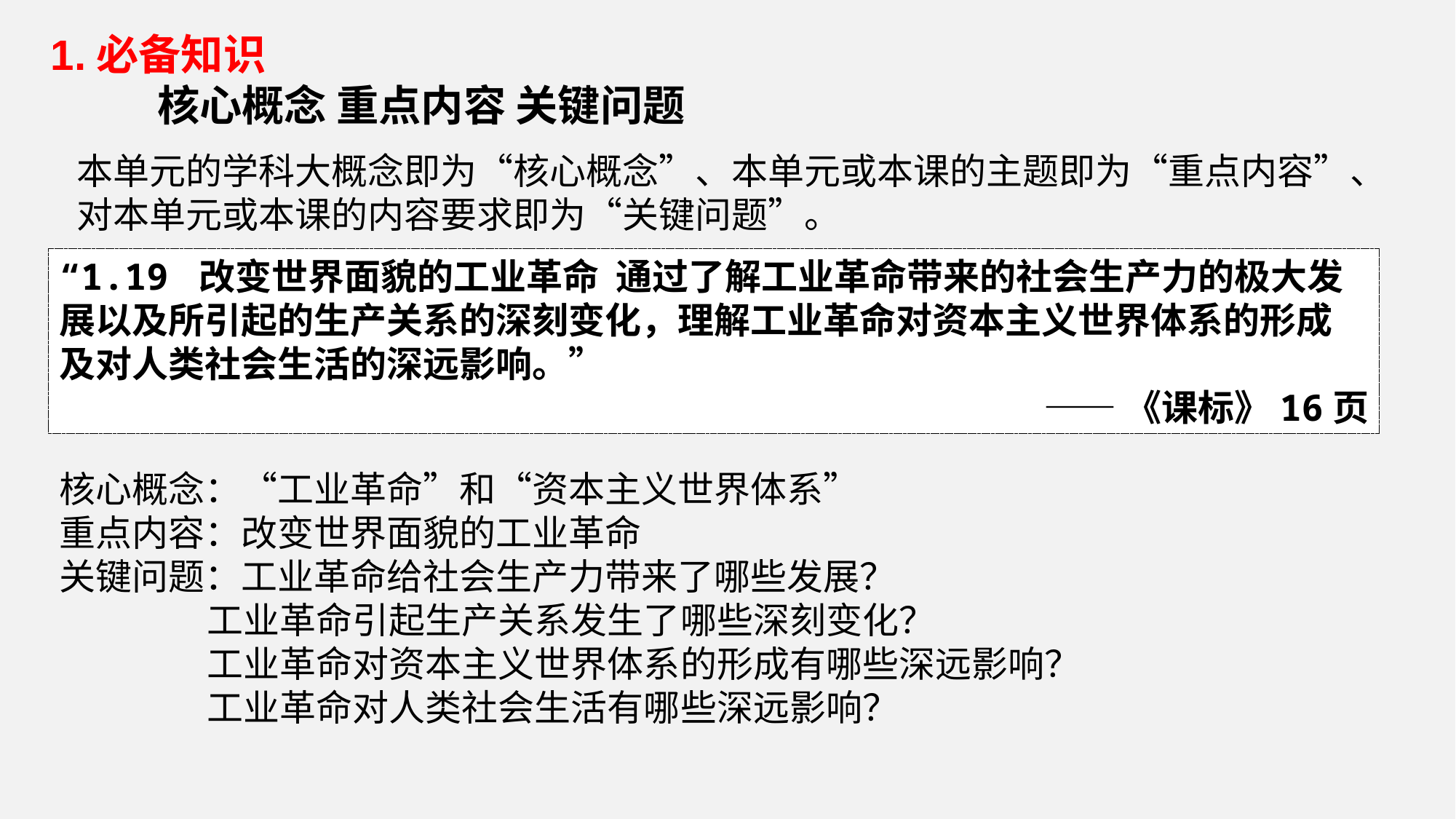

1.必备知识
          核心概念 重点内容 关键问题
本单元的学科大概念即为“核心概念”、本单元或本课的主题即为“重点内容”、对本单元或本课的内容要求即为“关键问题”。
“1.19 改变世界面貌的工业革命  通过了解工业革命带来的社会生产力的极大发展以及所引起的生产关系的深刻变化，理解工业革命对资本主义世界体系的形成及对人类社会生活的深远影响。”
——《课标》16页
核心概念：“工业革命”和“资本主义世界体系”
重点内容：改变世界面貌的工业革命
关键问题：工业革命给社会生产力带来了哪些发展？
                 工业革命引起生产关系发生了哪些深刻变化？
                 工业革命对资本主义世界体系的形成有哪些深远影响？
                 工业革命对人类社会生活有哪些深远影响？